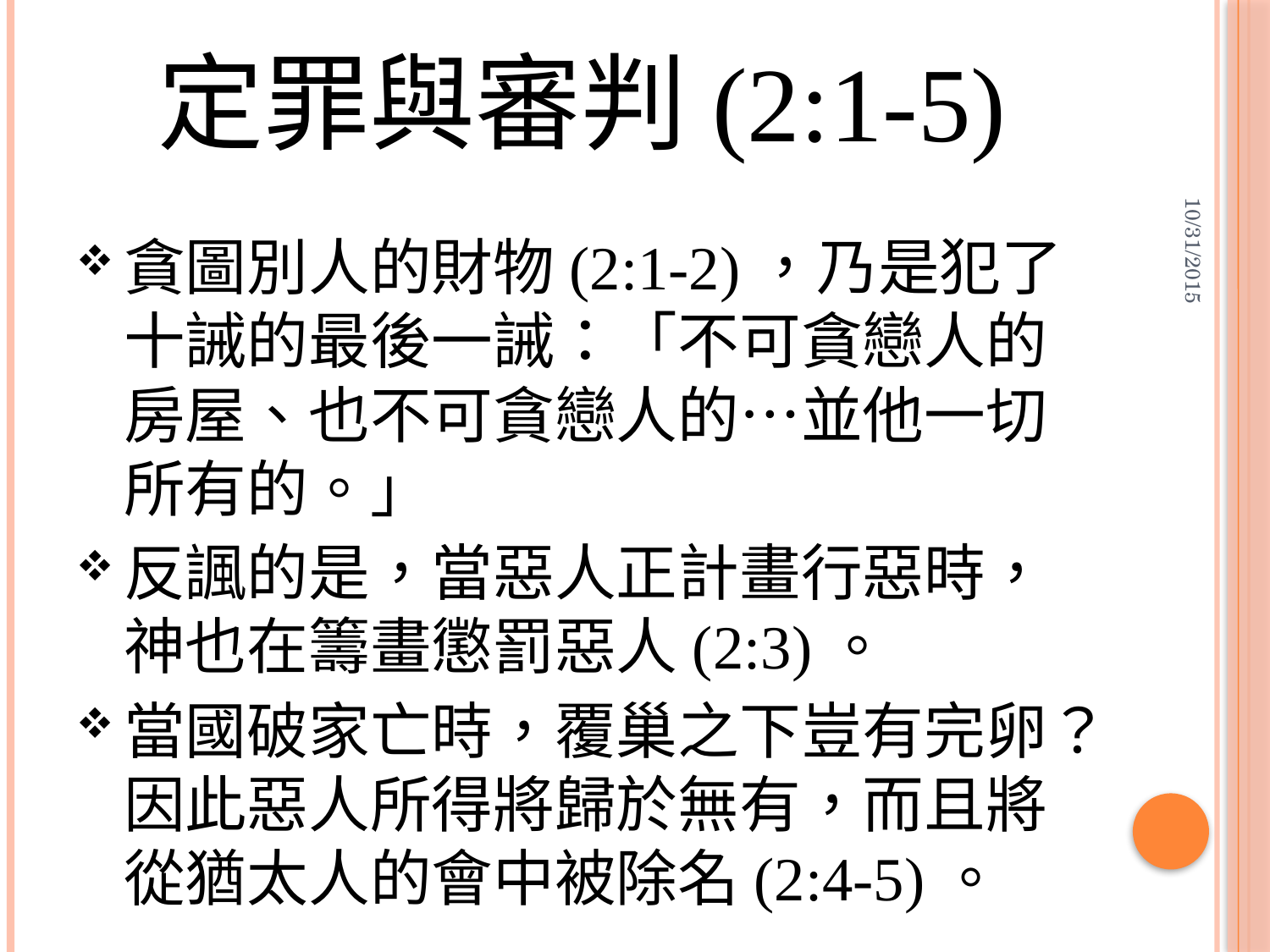

# 定罪與審判(2:1-5)
10/31/2015
貪圖別人的財物(2:1-2)，乃是犯了十誡的最後一誡：「不可貪戀人的房屋、也不可貪戀人的…並他一切所有的。」
反諷的是，當惡人正計畫行惡時，神也在籌畫懲罰惡人(2:3)。
當國破家亡時，覆巢之下豈有完卵？因此惡人所得將歸於無有，而且將從猶太人的會中被除名(2:4-5)。